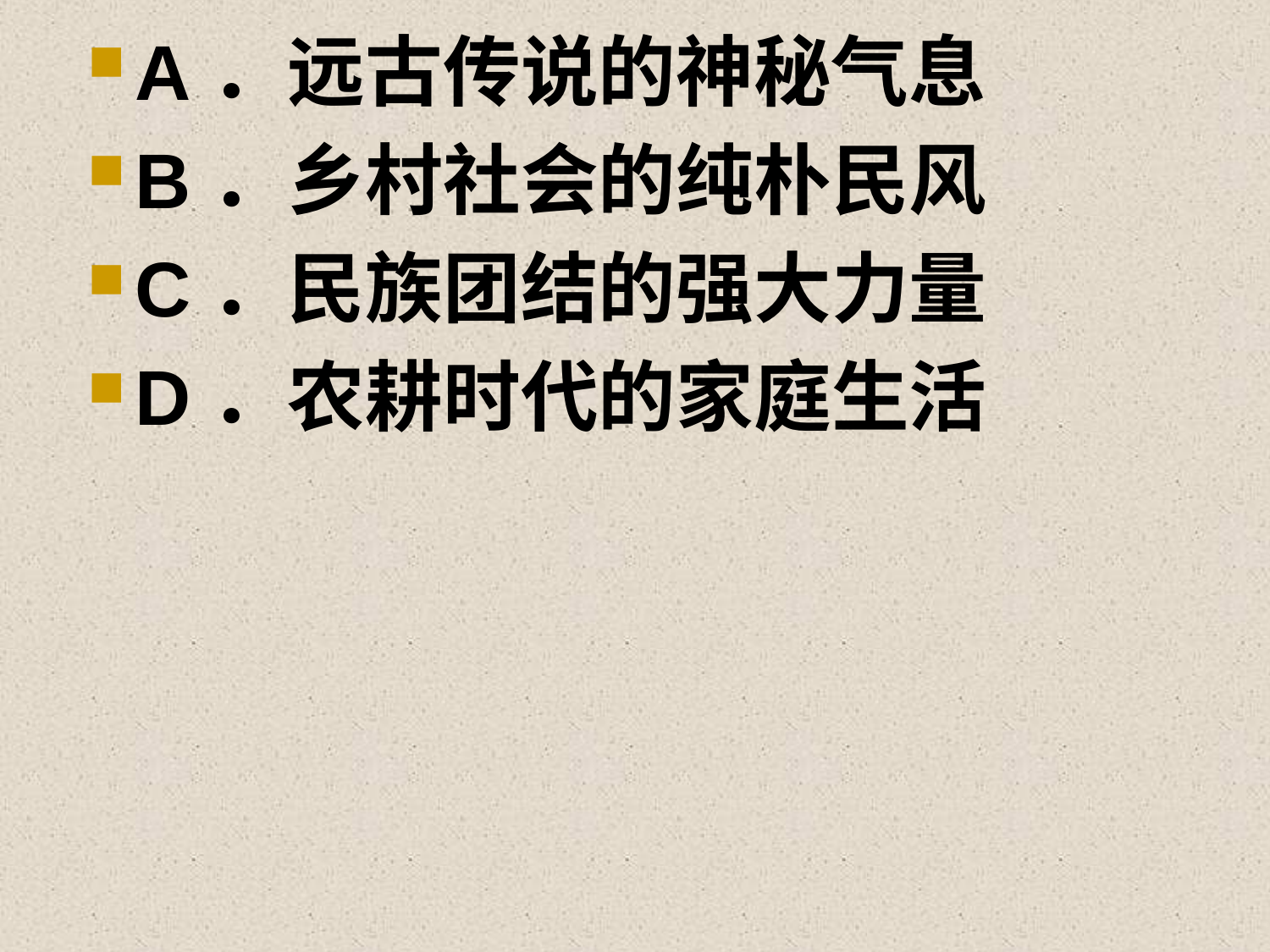

A．远古传说的神秘气息
B．乡村社会的纯朴民风
C．民族团结的强大力量
D．农耕时代的家庭生活
#